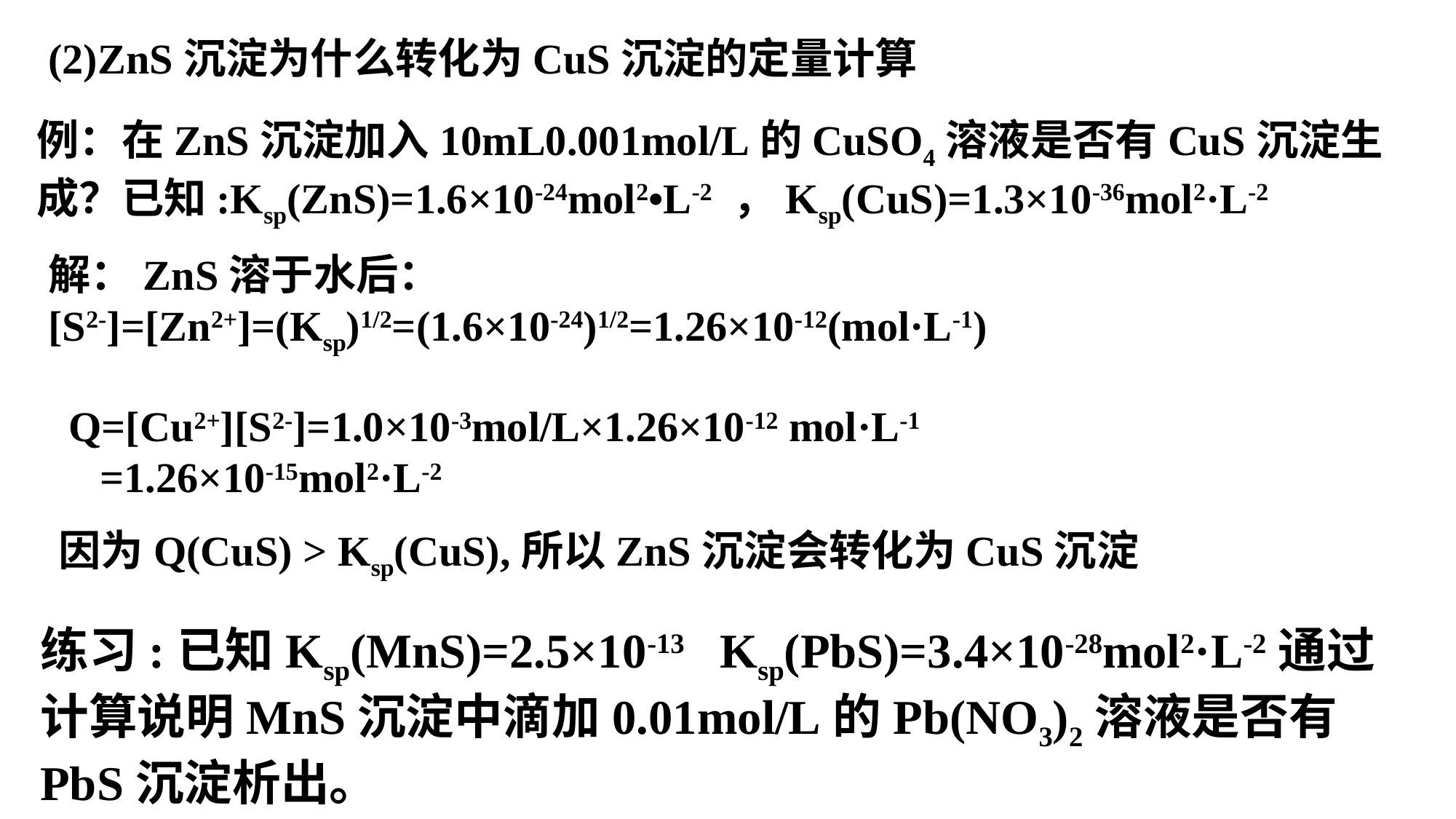

(2)ZnS沉淀为什么转化为CuS沉淀的定量计算
例：在ZnS沉淀加入10mL0.001mol/L的CuSO4溶液是否有CuS沉淀生成？已知:Ksp(ZnS)=1.6×10-24mol2•L-2 ，Ksp(CuS)=1.3×10-36mol2·L-2
解：ZnS溶于水后：
[S2-]=[Zn2+]=(Ksp)1/2=(1.6×10-24)1/2=1.26×10-12(mol·L-1)
Q=[Cu2+][S2-]=1.0×10-3mol/L×1.26×10-12 mol·L-1
   =1.26×10-15mol2·L-2
因为Q(CuS) > Ksp(CuS),所以ZnS沉淀会转化为CuS沉淀
练习:已知Ksp(MnS)=2.5×10-13     Ksp(PbS)=3.4×10-28mol2·L-2通过计算说明MnS沉淀中滴加0.01mol/L的Pb(NO3)2溶液是否有PbS沉淀析出。